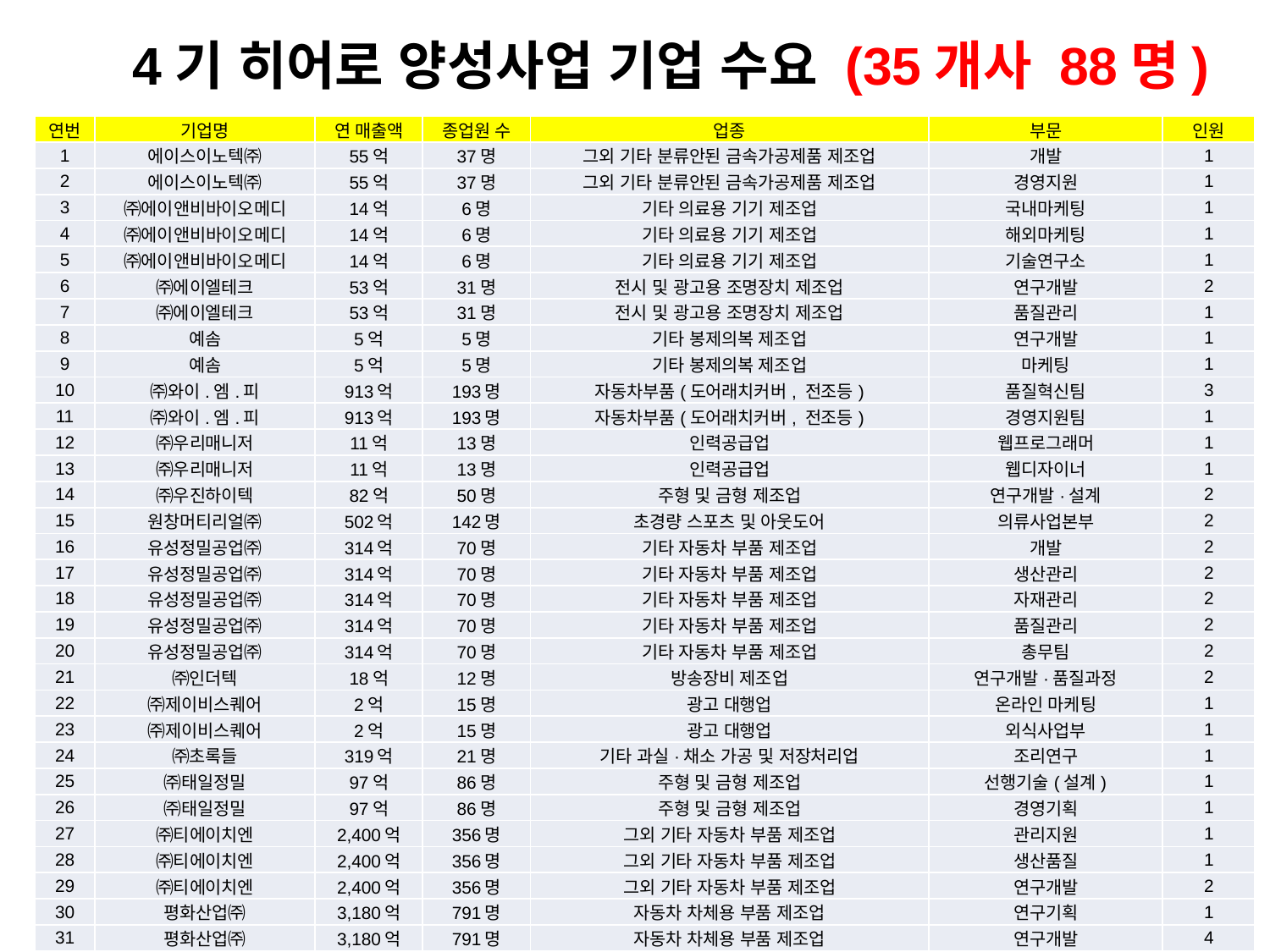

4기 히어로 양성사업 기업 수요 (35개사 88명)
| 연번 | 기업명 | 연 매출액 | 종업원 수 | 업종 | 부문 | 인원 |
| --- | --- | --- | --- | --- | --- | --- |
| 1 | 에이스이노텍㈜ | 55억 | 37명 | 그외 기타 분류안된 금속가공제품 제조업 | 개발 | 1 |
| 2 | 에이스이노텍㈜ | 55억 | 37명 | 그외 기타 분류안된 금속가공제품 제조업 | 경영지원 | 1 |
| 3 | ㈜에이앤비바이오메디 | 14억 | 6명 | 기타 의료용 기기 제조업 | 국내마케팅 | 1 |
| 4 | ㈜에이앤비바이오메디 | 14억 | 6명 | 기타 의료용 기기 제조업 | 해외마케팅 | 1 |
| 5 | ㈜에이앤비바이오메디 | 14억 | 6명 | 기타 의료용 기기 제조업 | 기술연구소 | 1 |
| 6 | ㈜에이엘테크 | 53억 | 31명 | 전시 및 광고용 조명장치 제조업 | 연구개발 | 2 |
| 7 | ㈜에이엘테크 | 53억 | 31명 | 전시 및 광고용 조명장치 제조업 | 품질관리 | 1 |
| 8 | 예솜 | 5억 | 5명 | 기타 봉제의복 제조업 | 연구개발 | 1 |
| 9 | 예솜 | 5억 | 5명 | 기타 봉제의복 제조업 | 마케팅 | 1 |
| 10 | ㈜와이.엠.피 | 913억 | 193명 | 자동차부품(도어래치커버, 전조등) | 품질혁신팀 | 3 |
| 11 | ㈜와이.엠.피 | 913억 | 193명 | 자동차부품(도어래치커버, 전조등) | 경영지원팀 | 1 |
| 12 | ㈜우리매니저 | 11억 | 13명 | 인력공급업 | 웹프로그래머 | 1 |
| 13 | ㈜우리매니저 | 11억 | 13명 | 인력공급업 | 웹디자이너 | 1 |
| 14 | ㈜우진하이텍 | 82억 | 50명 | 주형 및 금형 제조업 | 연구개발·설계 | 2 |
| 15 | 원창머티리얼㈜ | 502억 | 142명 | 초경량 스포츠 및 아웃도어 | 의류사업본부 | 2 |
| 16 | 유성정밀공업㈜ | 314억 | 70명 | 기타 자동차 부품 제조업 | 개발 | 2 |
| 17 | 유성정밀공업㈜ | 314억 | 70명 | 기타 자동차 부품 제조업 | 생산관리 | 2 |
| 18 | 유성정밀공업㈜ | 314억 | 70명 | 기타 자동차 부품 제조업 | 자재관리 | 2 |
| 19 | 유성정밀공업㈜ | 314억 | 70명 | 기타 자동차 부품 제조업 | 품질관리 | 2 |
| 20 | 유성정밀공업㈜ | 314억 | 70명 | 기타 자동차 부품 제조업 | 총무팀 | 2 |
| 21 | ㈜인더텍 | 18억 | 12명 | 방송장비 제조업 | 연구개발·품질과정 | 2 |
| 22 | ㈜제이비스퀘어 | 2억 | 15명 | 광고 대행업 | 온라인 마케팅 | 1 |
| 23 | ㈜제이비스퀘어 | 2억 | 15명 | 광고 대행업 | 외식사업부 | 1 |
| 24 | ㈜초록들 | 319억 | 21명 | 기타 과실·채소 가공 및 저장처리업 | 조리연구 | 1 |
| 25 | ㈜태일정밀 | 97억 | 86명 | 주형 및 금형 제조업 | 선행기술(설계) | 1 |
| 26 | ㈜태일정밀 | 97억 | 86명 | 주형 및 금형 제조업 | 경영기획 | 1 |
| 27 | ㈜티에이치엔 | 2,400억 | 356명 | 그외 기타 자동차 부품 제조업 | 관리지원 | 1 |
| 28 | ㈜티에이치엔 | 2,400억 | 356명 | 그외 기타 자동차 부품 제조업 | 생산품질 | 1 |
| 29 | ㈜티에이치엔 | 2,400억 | 356명 | 그외 기타 자동차 부품 제조업 | 연구개발 | 2 |
| 30 | 평화산업㈜ | 3,180억 | 791명 | 자동차 차체용 부품 제조업 | 연구기획 | 1 |
| 31 | 평화산업㈜ | 3,180억 | 791명 | 자동차 차체용 부품 제조업 | 연구개발 | 4 |
| 32 | ㈜프랜푸드 | 381억 | 67명 | 가금류 가공 및 저장 처리업 | 기획/마케팅 | 1 |
| 33 | ㈜프랜푸드 | 381억 | 67명 | 가금류 가공 및 저장 처리업 | 디자인 | 1 |